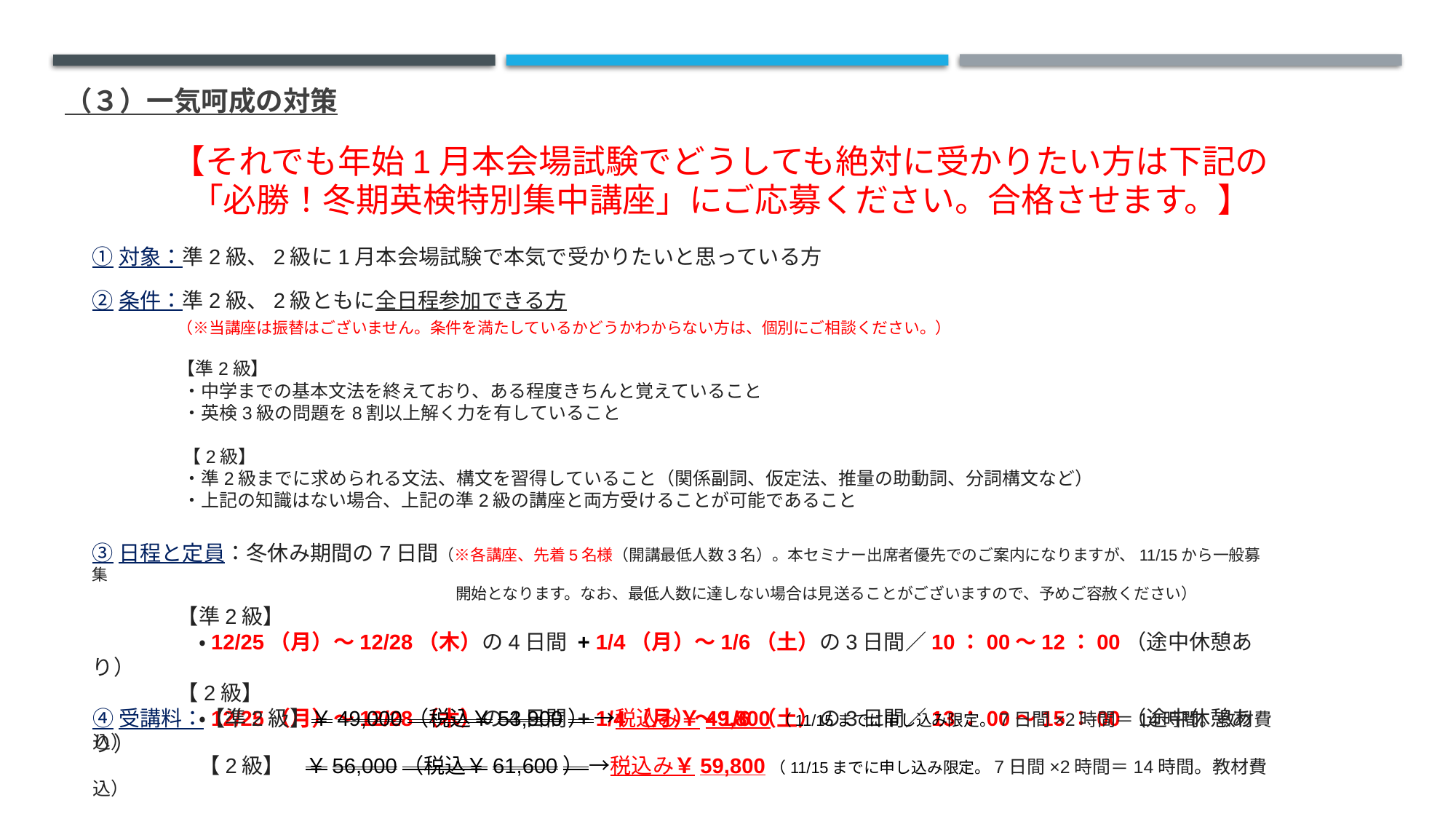

（３）一気呵成の対策
【それでも年始1月本会場試験でどうしても絶対に受かりたい方は下記の
「必勝！冬期英検特別集中講座」にご応募ください。合格させます。】
①対象：準2級、2級に1月本会場試験で本気で受かりたいと思っている方
②条件：準2級、2級ともに全日程参加できる方
　　　　（※当講座は振替はございません。条件を満たしているかどうかわからない方は、個別にご相談ください。）

　　　　【準2級】
　　　　　・中学までの基本文法を終えており、ある程度きちんと覚えていること
　　　　　・英検3級の問題を8割以上解く力を有していること

　　　　　【2級】
　　　　　・準2級までに求められる文法、構文を習得していること（関係副詞、仮定法、推量の助動詞、分詞構文など）
　　　　　・上記の知識はない場合、上記の準2級の講座と両方受けることが可能であること
③日程と定員：冬休み期間の7日間（※各講座、先着5名様（開講最低人数3名）。本セミナー出席者優先でのご案内になりますが、11/15から一般募集
　　　　　　　　　　　　　　　　　　　　　　　開始となります。なお、最低人数に達しない場合は見送ることがございますので、予めご容赦ください）
　　　　【準2級】
　　　　　・12/25（月）～12/28（木）の4日間 + 1/4（月）～1/6（土）の3日間／10：00～12：00（途中休憩あり）
　　　　【2級】
　　　　　・12/25（月）～12/28（木）の4日間 + 1/4（月）～1/6（土）の3日間／13：00～15：00（途中休憩あり）
④受講料：【準2級】￥49,000（税込￥53,900） →税込み￥49,800（11/15までに申し込み限定。7日間×2時間＝14時間。教材費込）
　　　　　【2級】　￥56,000（税込￥61,600） →税込み￥59,800（11/15までに申し込み限定。7日間×2時間＝14時間。教材費込）